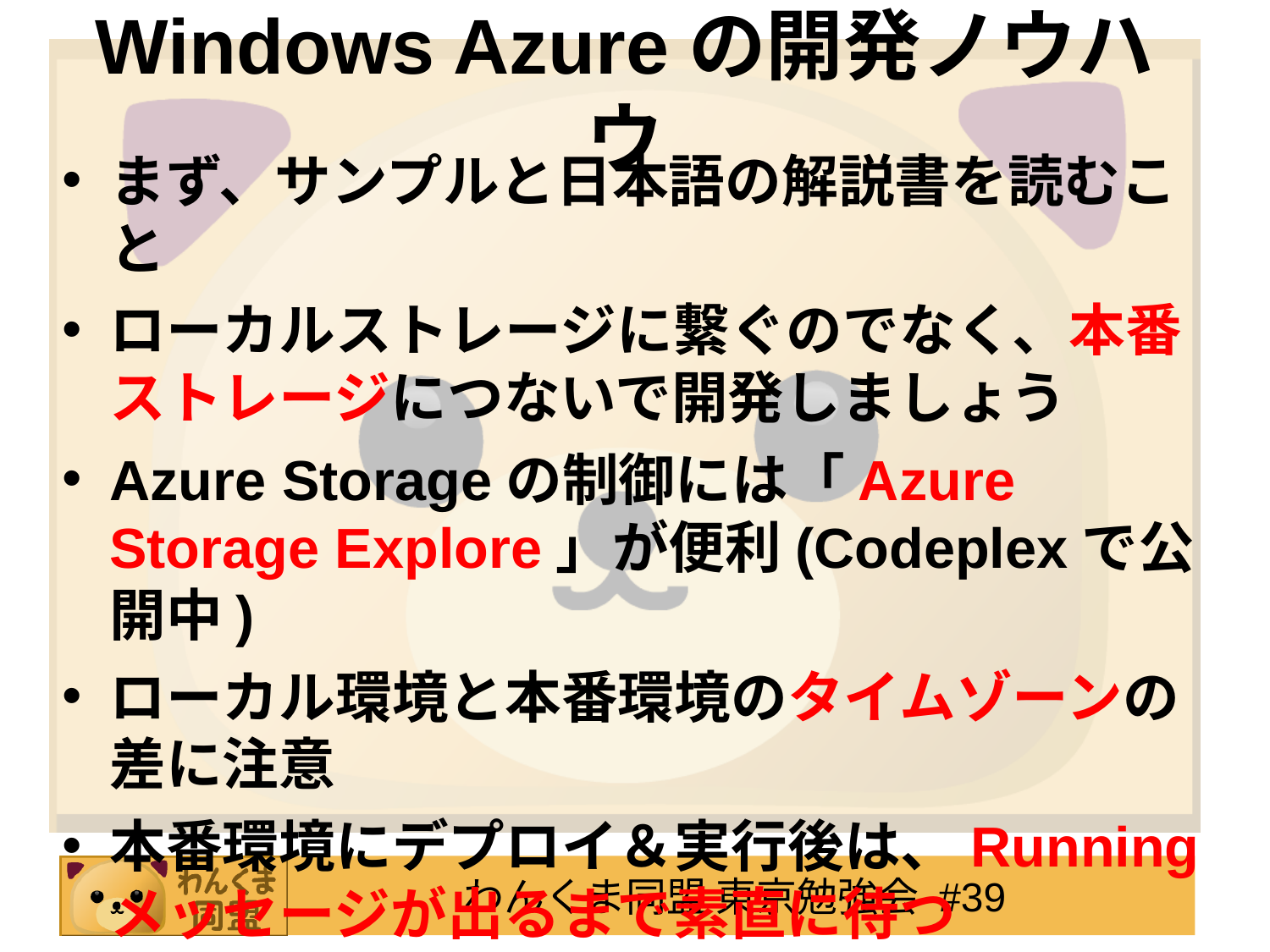

Windows Azureの開発ノウハウ
まず、サンプルと日本語の解説書を読むこと
ローカルストレージに繋ぐのでなく、本番ストレージにつないで開発しましょう
Azure Storageの制御には「Azure Storage Explore」が便利(Codeplexで公開中)
ローカル環境と本番環境のタイムゾーンの差に注意
本番環境にデプロイ＆実行後は、Runningメッセージが出るまで素直に待つ